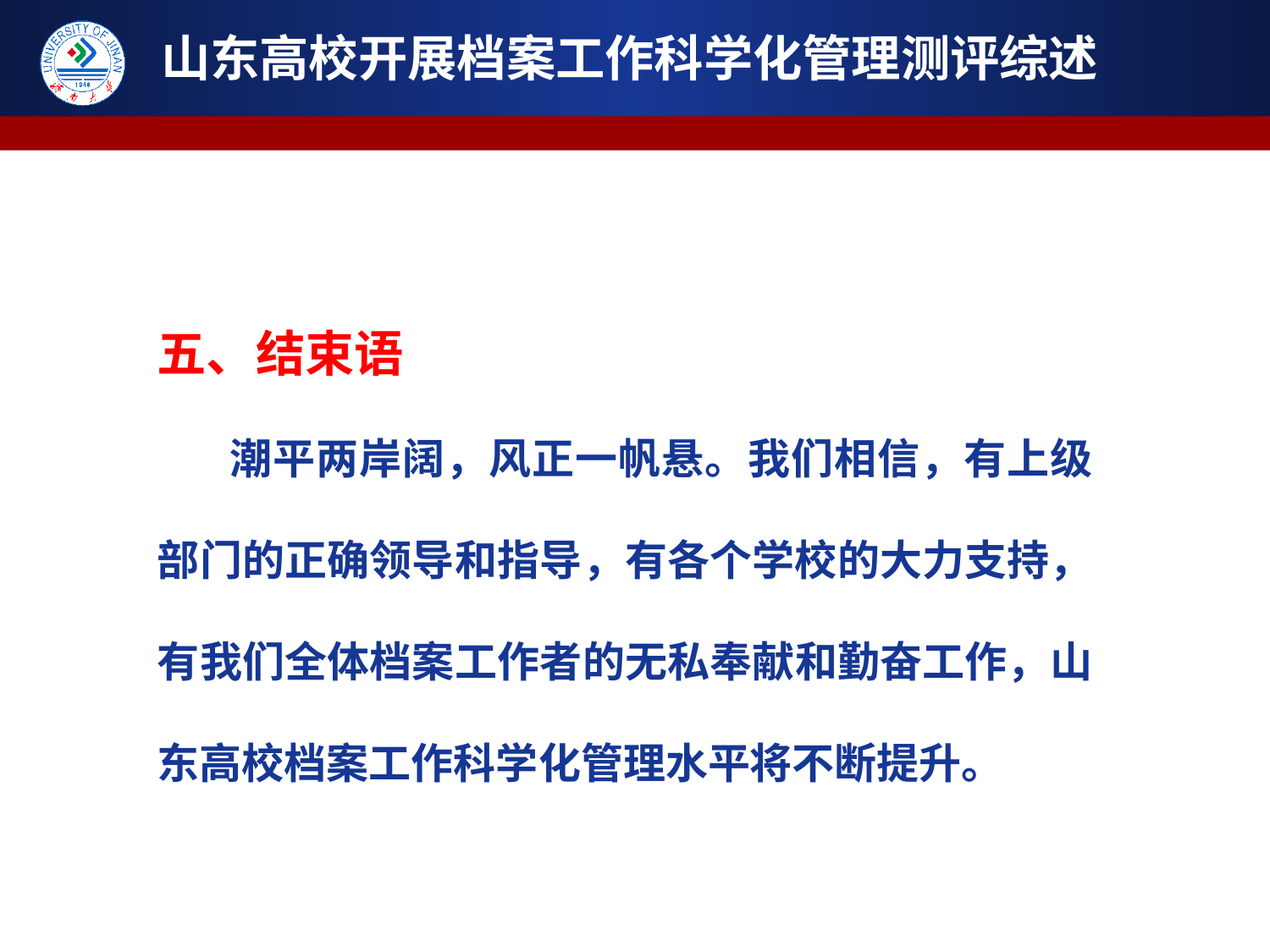

五、结束语
        潮平两岸阔，风正一帆悬。我们相信，有上级部门的正确领导和指导，有各个学校的大力支持，有我们全体档案工作者的无私奉献和勤奋工作，山东高校档案工作科学化管理水平将不断提升。